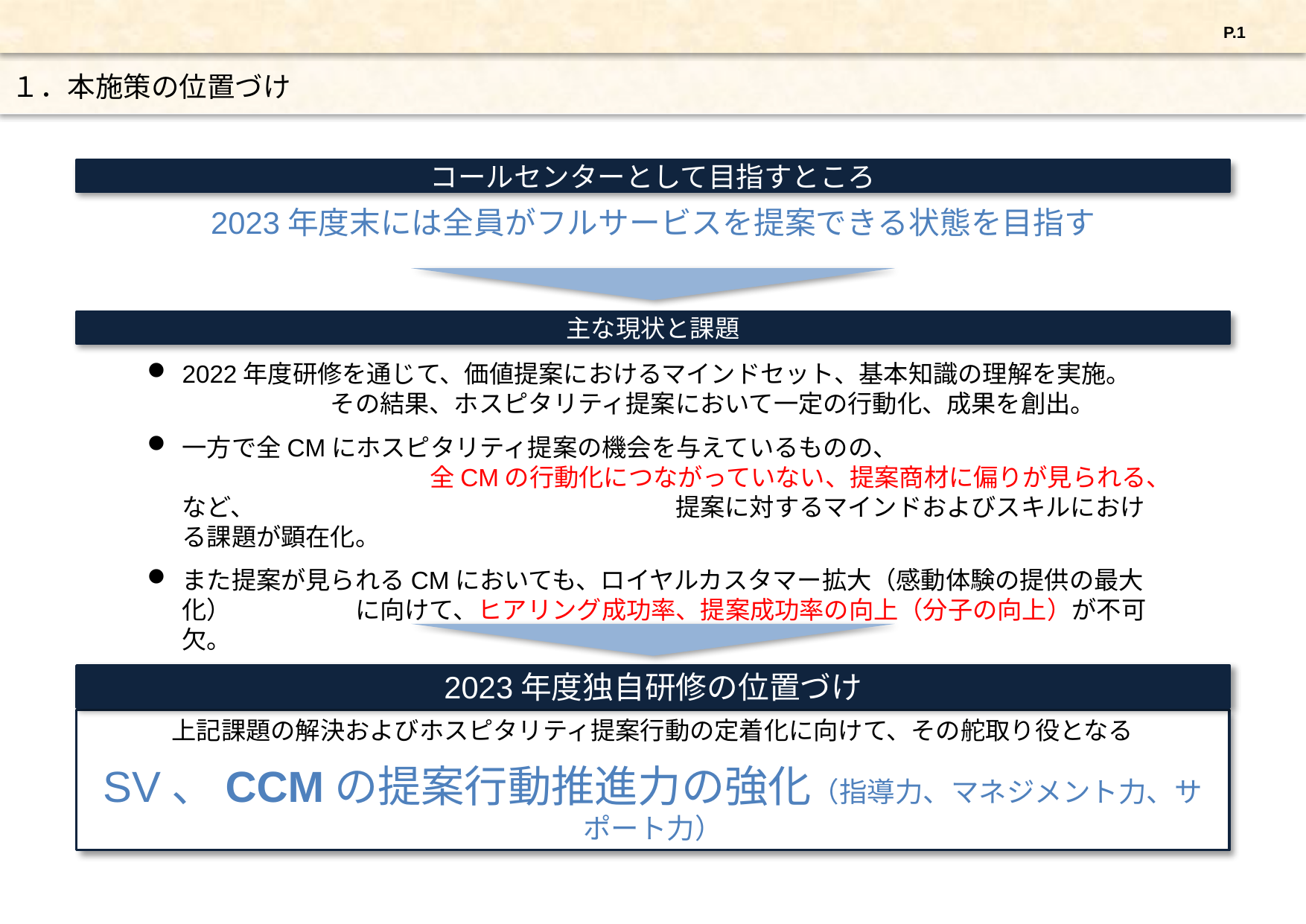

P.1
１．本施策の位置づけ
コールセンターとして目指すところ
2023年度末には全員がフルサービスを提案できる状態を目指す

主な現状と課題
2022年度研修を通じて、価値提案におけるマインドセット、基本知識の理解を実施。　　　　　　　その結果、ホスピタリティ提案において一定の行動化、成果を創出。
一方で全CMにホスピタリティ提案の機会を与えているものの、　　　　　　　　　　　　　　　　　　　　全CMの行動化につながっていない、提案商材に偏りが見られる、など、　　　　　　　　　　　　　　　　　提案に対するマインドおよびスキルにおける課題が顕在化。
また提案が見られるCMにおいても、ロイヤルカスタマー拡大（感動体験の提供の最大化）　　　　　に向けて、ヒアリング成功率、提案成功率の向上（分子の向上）が不可欠。

2023年度独自研修の位置づけ
上記課題の解決およびホスピタリティ提案行動の定着化に向けて、その舵取り役となる
SV、CCMの提案行動推進力の強化（指導力、マネジメント力、サポート力）